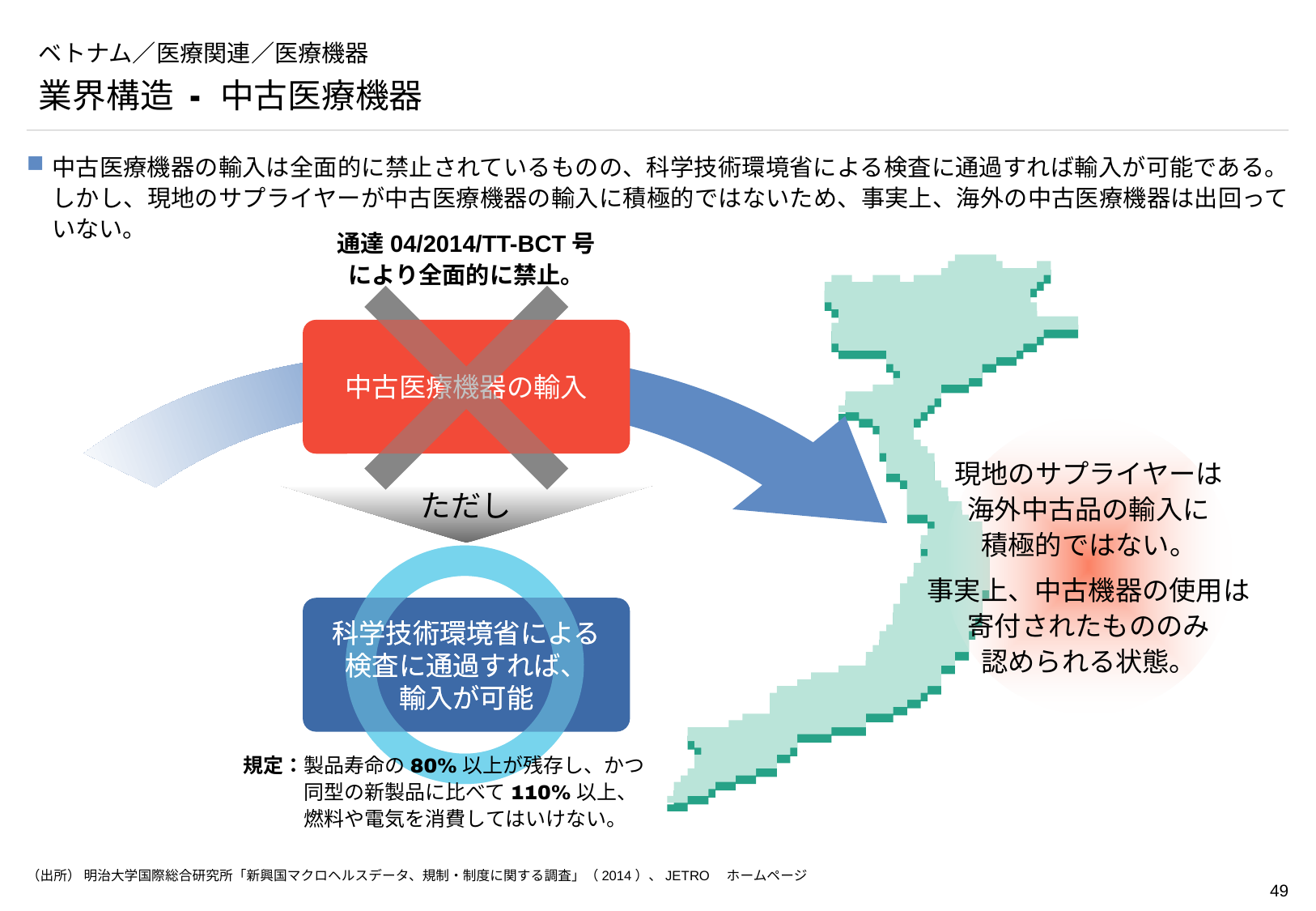

# ベトナム／医療関連／医療機器
業界構造 - 中古医療機器
中古医療機器の輸入は全面的に禁止されているものの、科学技術環境省による検査に通過すれば輸入が可能である。しかし、現地のサプライヤーが中古医療機器の輸入に積極的ではないため、事実上、海外の中古医療機器は出回っていない。
通達04/2014/TT-BCT号
により全面的に禁止。

中古医療機器の輸入

現地のサプライヤーは
海外中古品の輸入に
積極的ではない。
事実上、中古機器の使用は
寄付されたもののみ
認められる状態。
ただし

科学技術環境省による
検査に通過すれば、
輸入が可能
科学技術環境省による
検査に通過すれば、
輸入が可能
規定：	製品寿命の80%以上が残存し、かつ
同型の新製品に比べて110%以上、
燃料や電気を消費してはいけない。
（出所） 明治大学国際総合研究所「新興国マクロヘルスデータ、規制・制度に関する調査」（2014）、JETRO　ホームページ